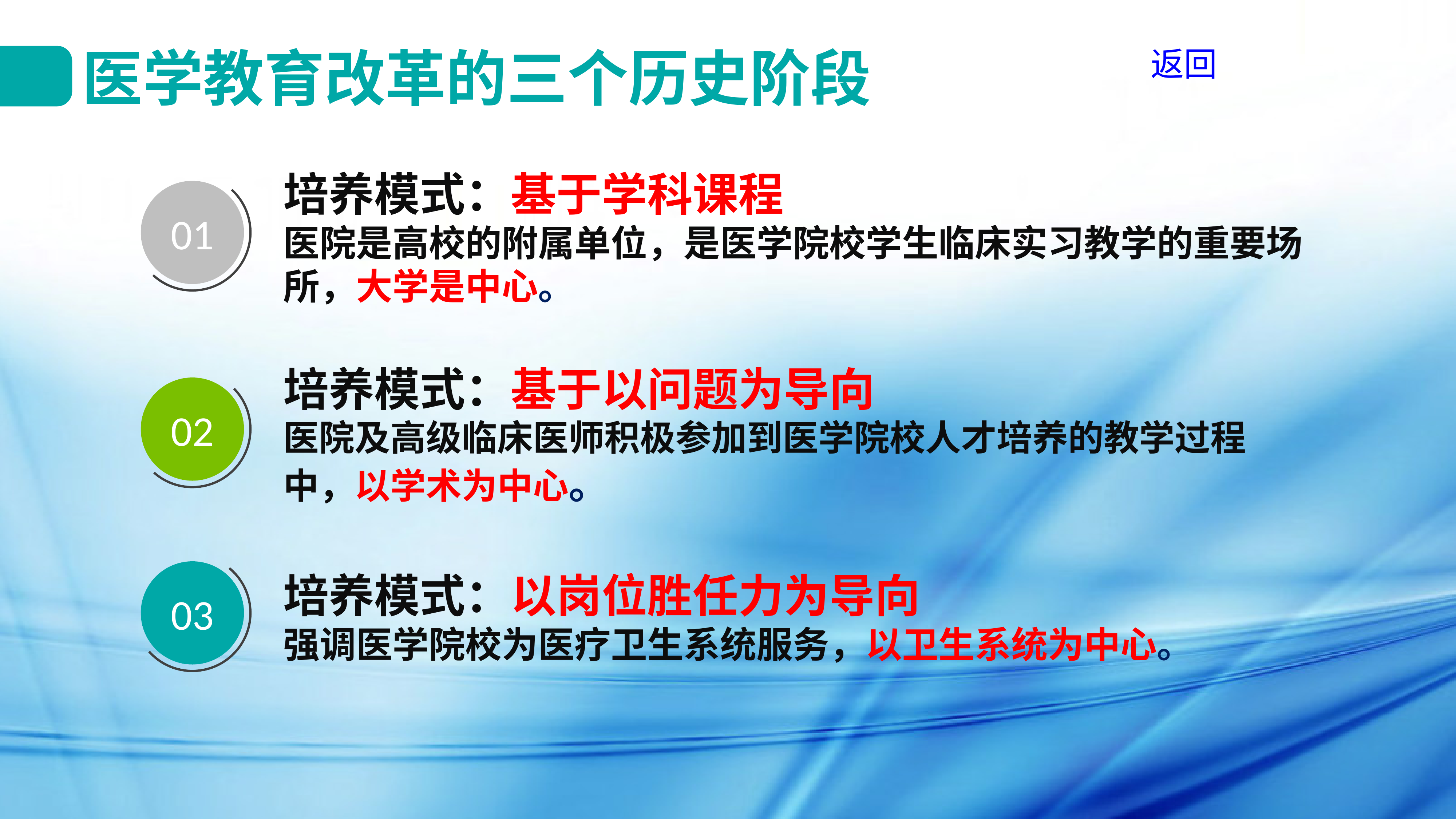

医学教育改革的三个历史阶段
返回

培养模式：基于学科课程
医院是高校的附属单位，是医学院校学生临床实习教学的重要场所，大学是中心。

01

培养模式：基于以问题为导向
医院及高级临床医师积极参加到医学院校人才培养的教学过程中，以学术为中心。

02

03
培养模式：以岗位胜任力为导向
强调医学院校为医疗卫生系统服务，以卫生系统为中心。